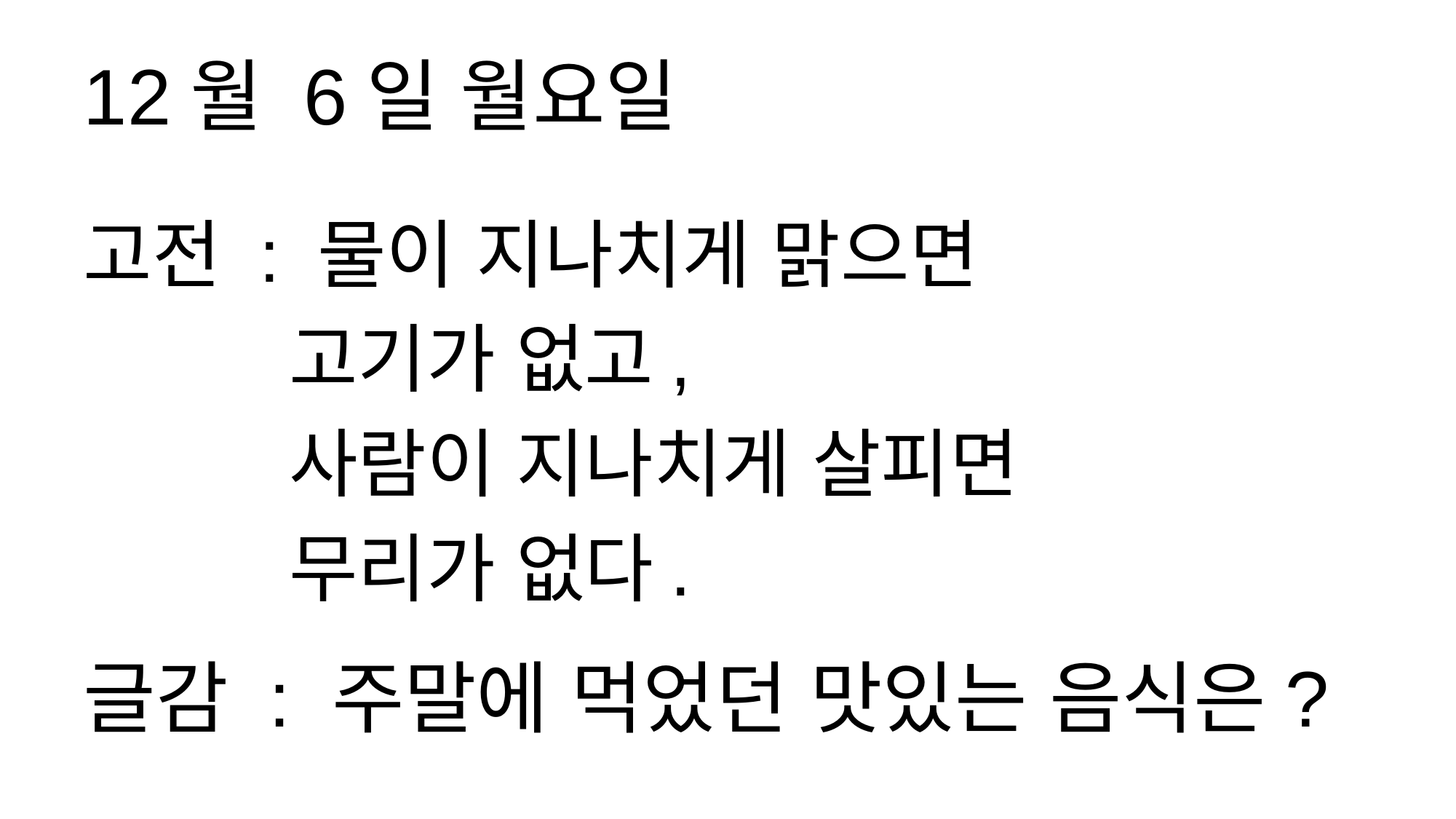

12월 6일 월요일
고전 : 물이 지나치게 맑으면
         고기가 없고,
         사람이 지나치게 살피면
         무리가 없다.
글감 : 주말에 먹었던 맛있는 음식은?